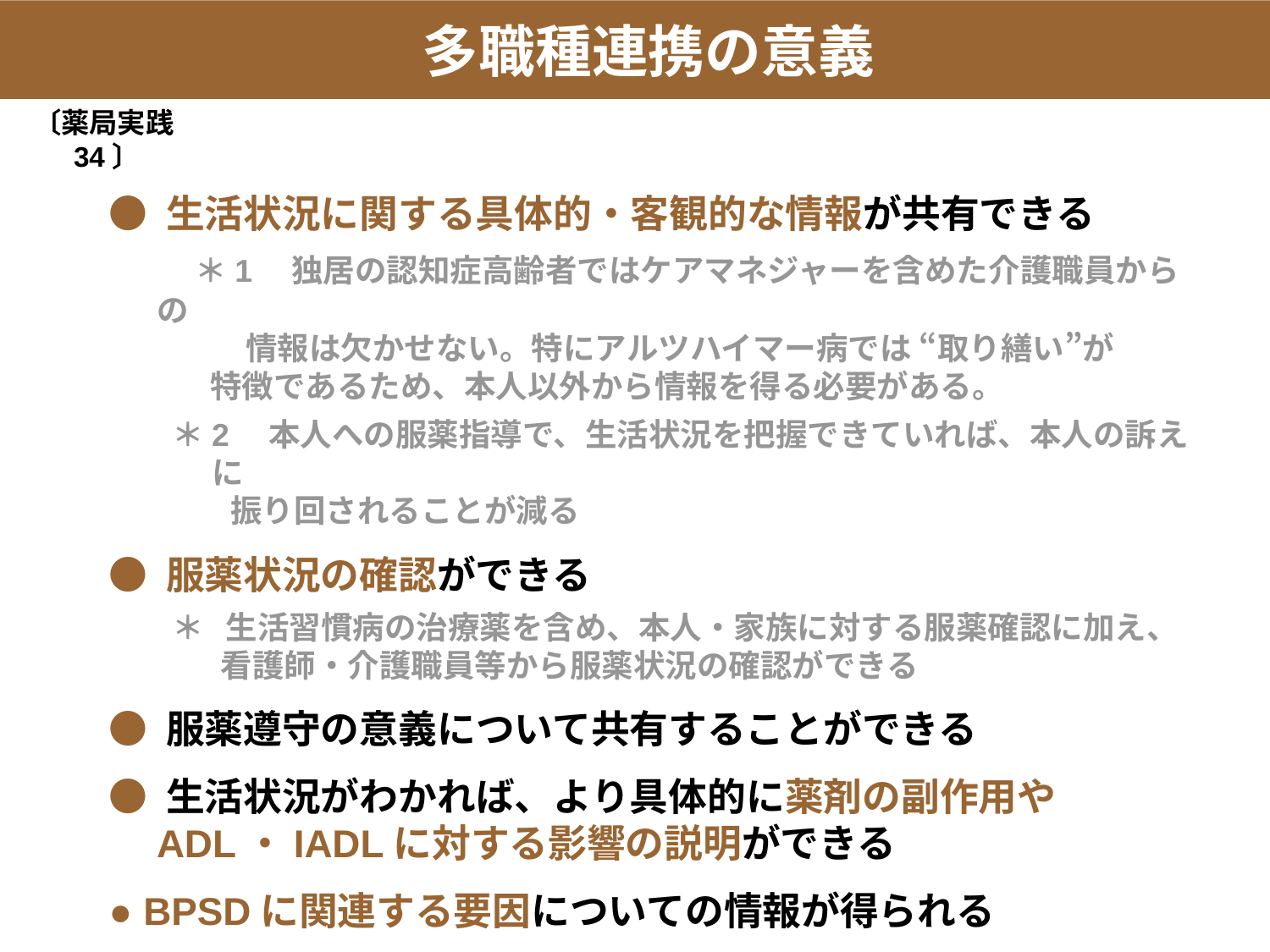

多職種連携の意義
〔薬局実践34〕
● 生活状況に関する具体的・客観的な情報が共有できる
　　 ＊1　独居の認知症高齢者ではケアマネジャーを含めた介護職員からの
情報は欠かせない。特にアルツハイマー病では “取り繕い”が
             特徴であるため、本人以外から情報を得る必要がある。
＊2　本人への服薬指導で、生活状況を把握できていれば、本人の訴えに
       振り回されることが減る
● 服薬状況の確認ができる
＊　 生活習慣病の治療薬を含め、本人・家族に対する服薬確認に加え、
看護師・介護職員等から服薬状況の確認ができる
● 服薬遵守の意義について共有することができる
● 生活状況がわかれば、より具体的に薬剤の副作用やADL・IADLに対する影響の説明ができる
● BPSDに関連する要因についての情報が得られる